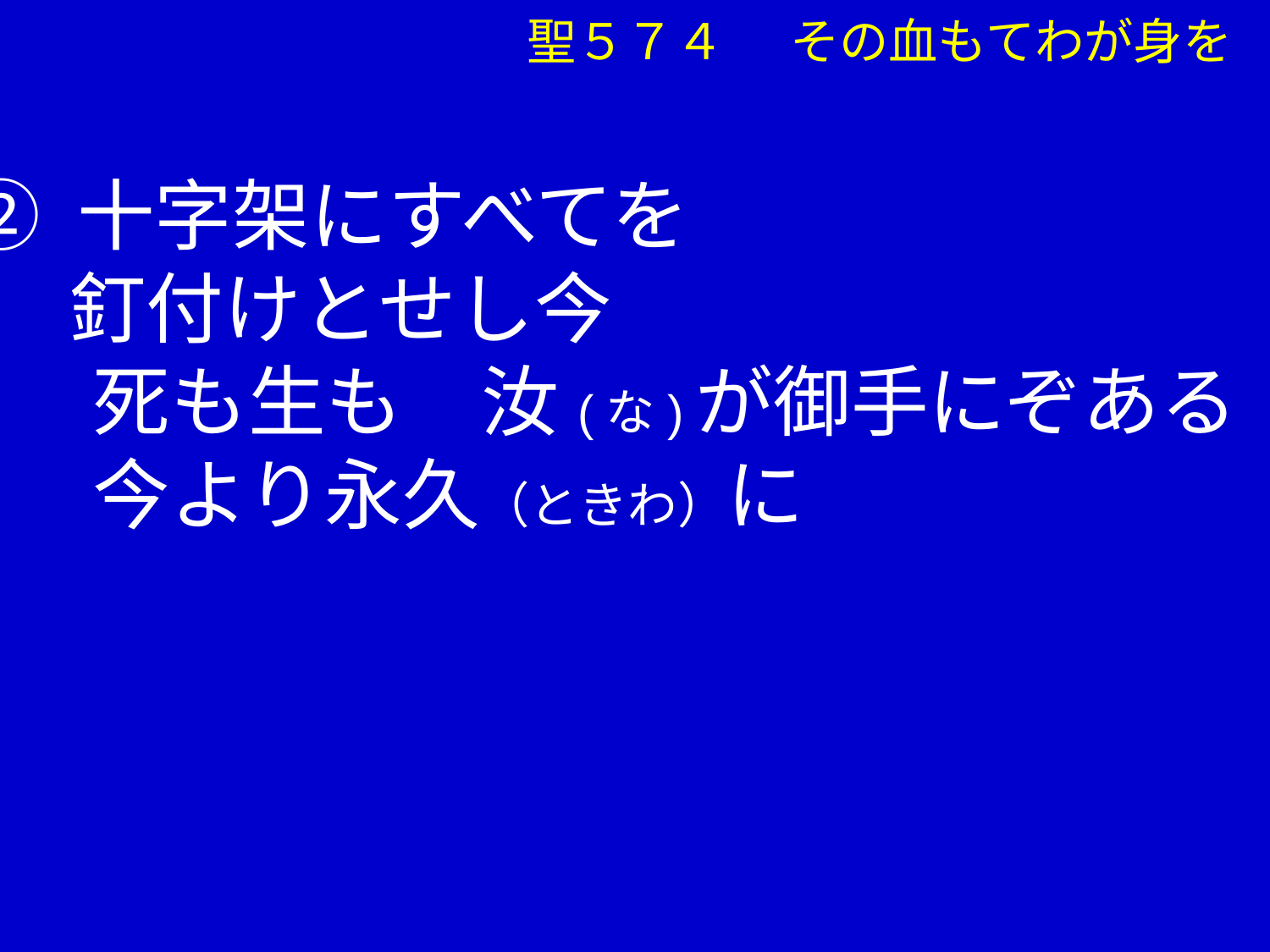

聖５７４      その血もてわが身を
② 十字架にすべてを
     釘付けとせし今
　   死も生も　汝(な)が御手にぞある
　   今より永久（ときわ）に